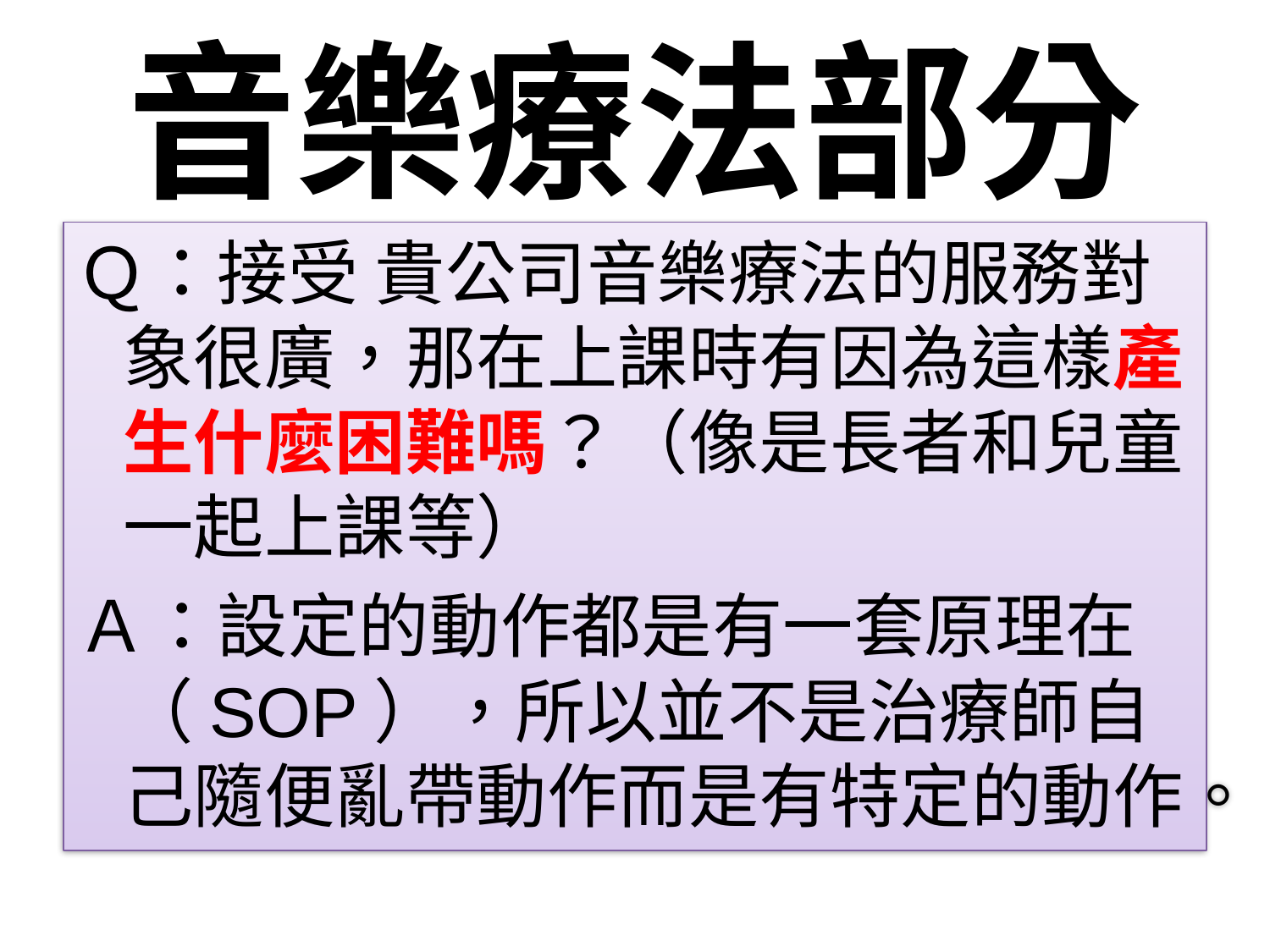

# 音樂療法部分
Ｑ：接受 貴公司音樂療法的服務對象很廣，那在上課時有因為這樣產生什麼困難嗎？（像是長者和兒童一起上課等）
Ａ：設定的動作都是有一套原理在（SOP），所以並不是治療師自己隨便亂帶動作而是有特定的動作。